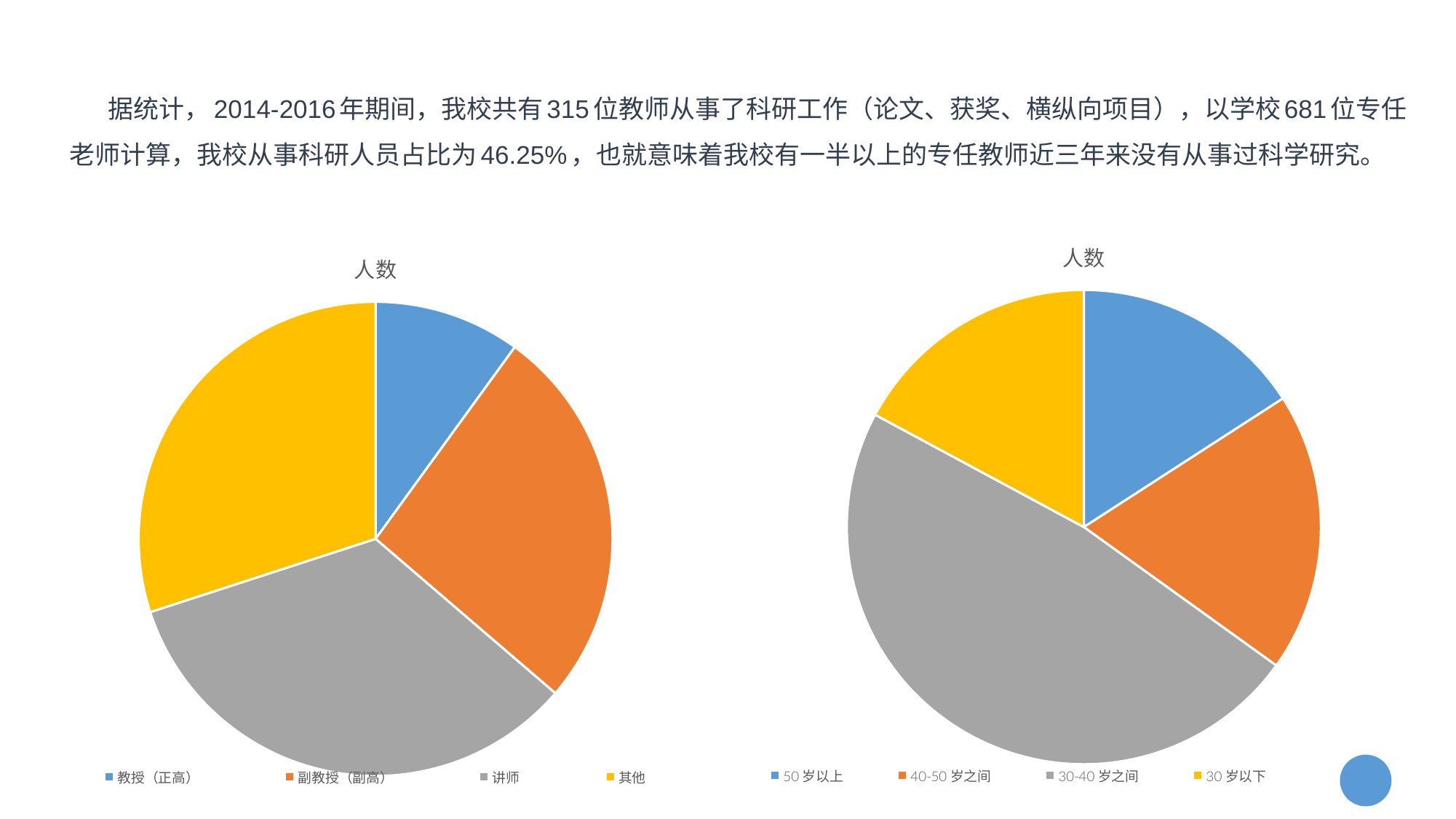

# 据统计，2014-2016年期间，我校共有315位教师从事了科研工作（论文、获奖、横纵向项目），以学校681位专任老师计算，我校从事科研人员占比为46.25%，也就意味着我校有一半以上的专任教师近三年来没有从事过科学研究。

### Chart:

| Category | 人数 |
|---|---|
| 50岁以上 | 50.0 |
| 40-50岁之间 | 60.0 |
| 30-40岁之间 | 151.0 |
| 30岁以下 | 54.0 |

### Chart:

| Category | 人数 |
|---|---|
| 教授（正高） | 35.0 |
| 副教授（副高） | 92.0 |
| 讲师 | 118.0 |
| 其他 | 105.0 |
21